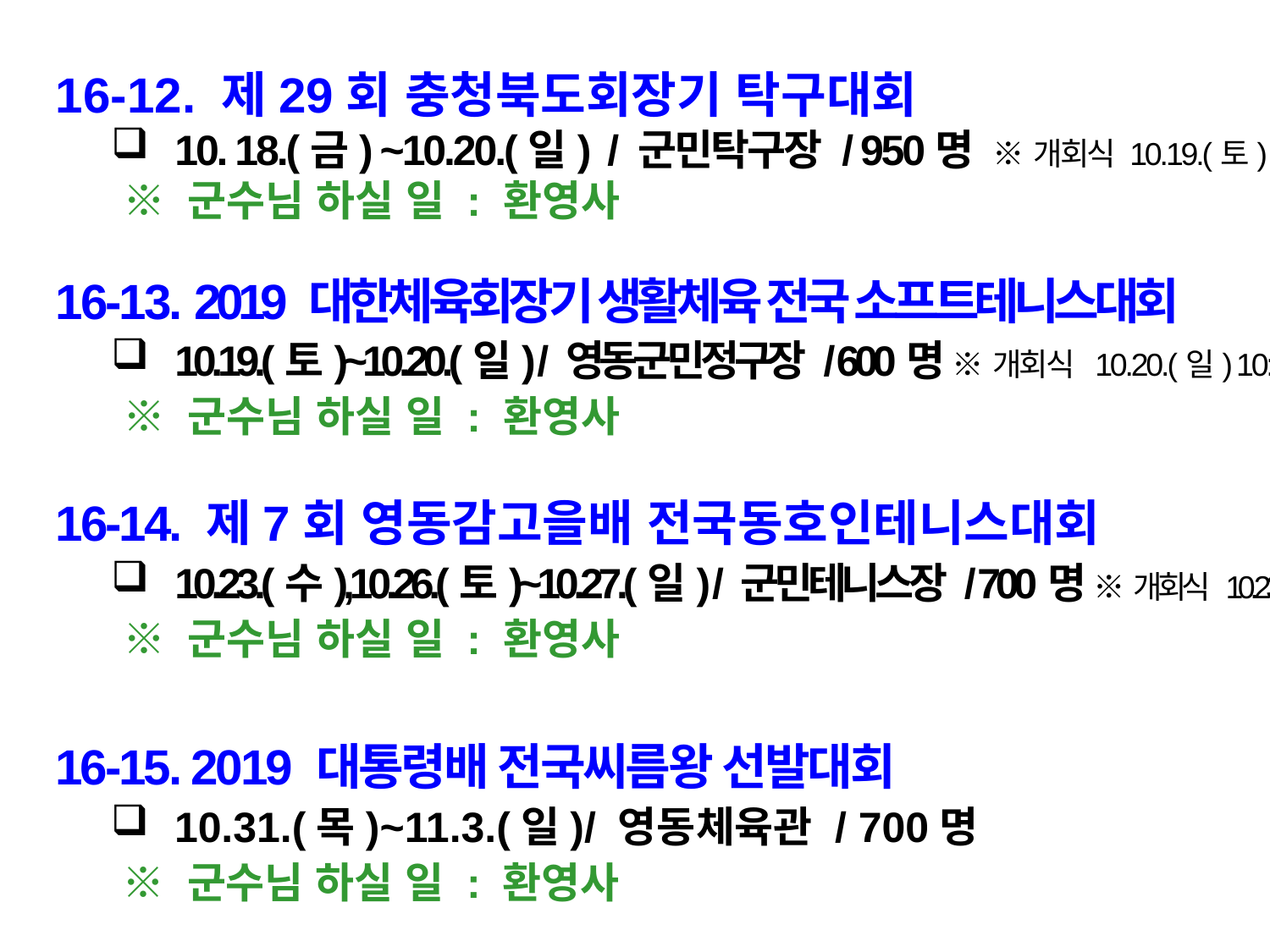

16-12. 제29회 충청북도회장기 탁구대회
10. 18.(금) ~10.20.(일)  / 군민탁구장 / 950명  ※ 개회식 10.19.(토) 13:00
 ※ 군수님 하실 일 : 환영사

16-13. 2019 대한체육회장기 생활체육 전국 소프트테니스대회
10.19.(토)~10.20.(일) / 영동군민정구장 / 600명 ※ 개회식  10.20.(일) 10:00
 ※ 군수님 하실 일 : 환영사

16-14. 제7회 영동감고을배 전국동호인테니스대회
10.23.(수),10.26.(토)~10.27.(일) / 군민테니스장 / 700명 ※ 개회식  10.23.(수) 09::00
 ※ 군수님 하실 일 : 환영사

16-15. 2019 대통령배 전국씨름왕 선발대회
10.31.(목)~11.3.(일)/ 영동체육관 / 700명
 ※ 군수님 하실 일 : 환영사